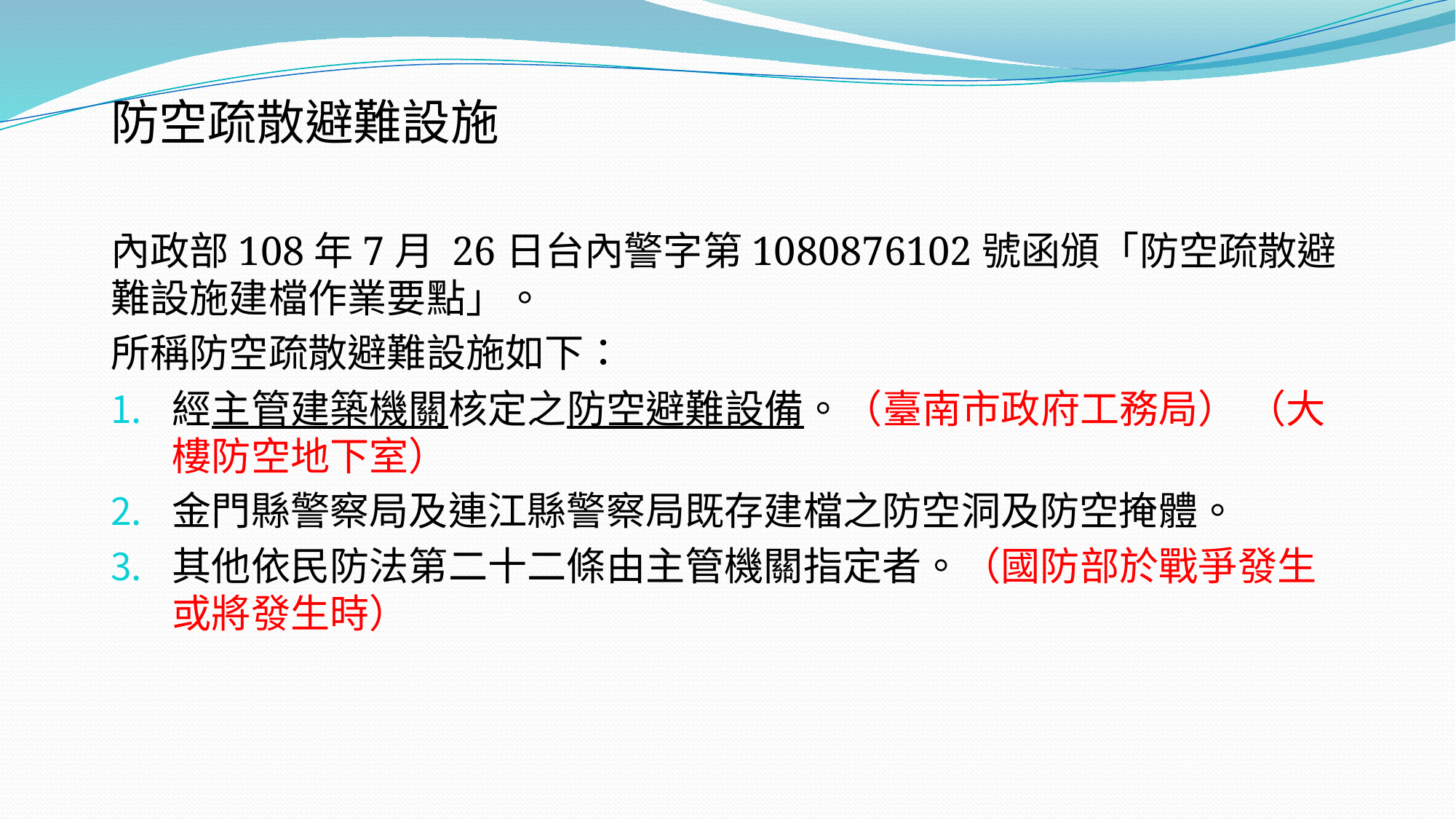

防空疏散避難設施

內政部108年7月 26日台內警字第1080876102號函頒「防空疏散避難設施建檔作業要點」。
所稱防空疏散避難設施如下：
經主管建築機關核定之防空避難設備。（臺南市政府工務局） （大樓防空地下室）
金門縣警察局及連江縣警察局既存建檔之防空洞及防空掩體。
其他依民防法第二十二條由主管機關指定者。（國防部於戰爭發生或將發生時）